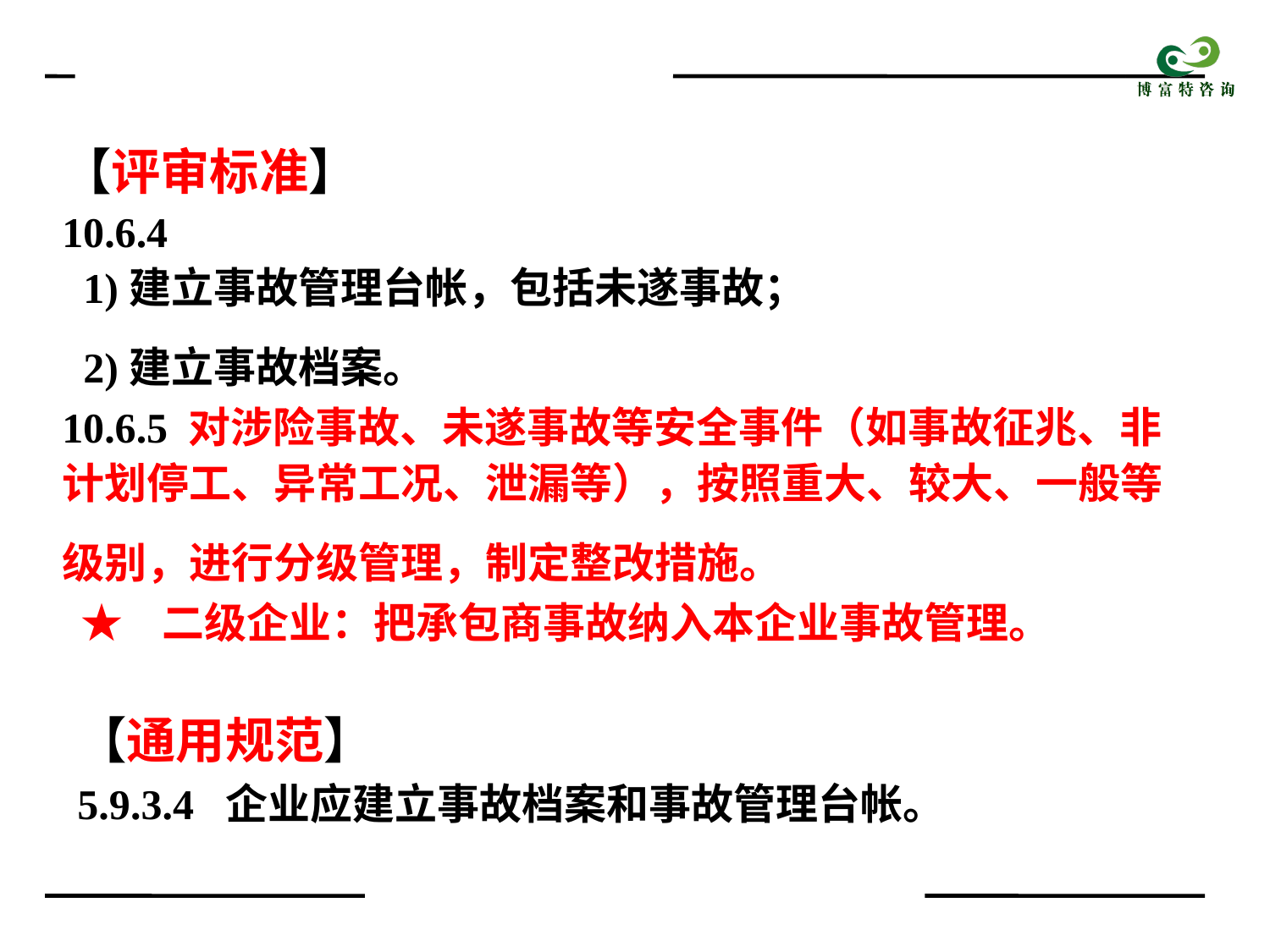

【评审标准】
10.6.4
  1)建立事故管理台帐，包括未遂事故；
  2)建立事故档案。
10.6.5 对涉险事故、未遂事故等安全事件（如事故征兆、非
计划停工、异常工况、泄漏等），按照重大、较大、一般等级别，进行分级管理，制定整改措施。
  ★   二级企业：把承包商事故纳入本企业事故管理。
【通用规范】
5.9.3.4  企业应建立事故档案和事故管理台帐。